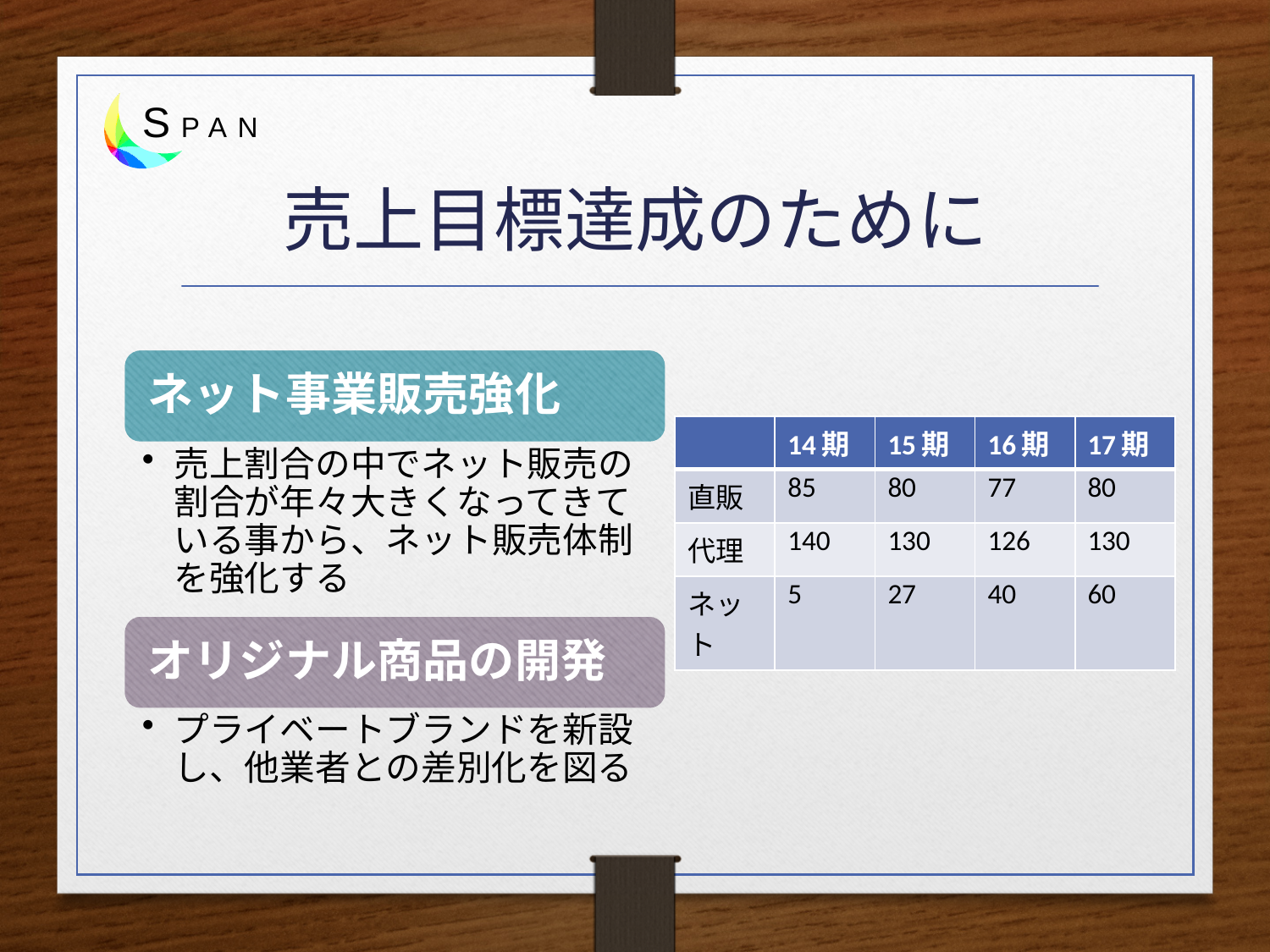

# 売上目標達成のために
ネット事業販売強化
売上割合の中でネット販売の割合が年々大きくなってきている事から、ネット販売体制を強化する
オリジナル商品の開発
プライベートブランドを新設し、他業者との差別化を図る
|  | 14期 | 15期 | 16期 | 17期 |
| --- | --- | --- | --- | --- |
| 直販 | 85 | 80 | 77 | 80 |
| 代理 | 140 | 130 | 126 | 130 |
| ネット | 5 | 27 | 40 | 60 |